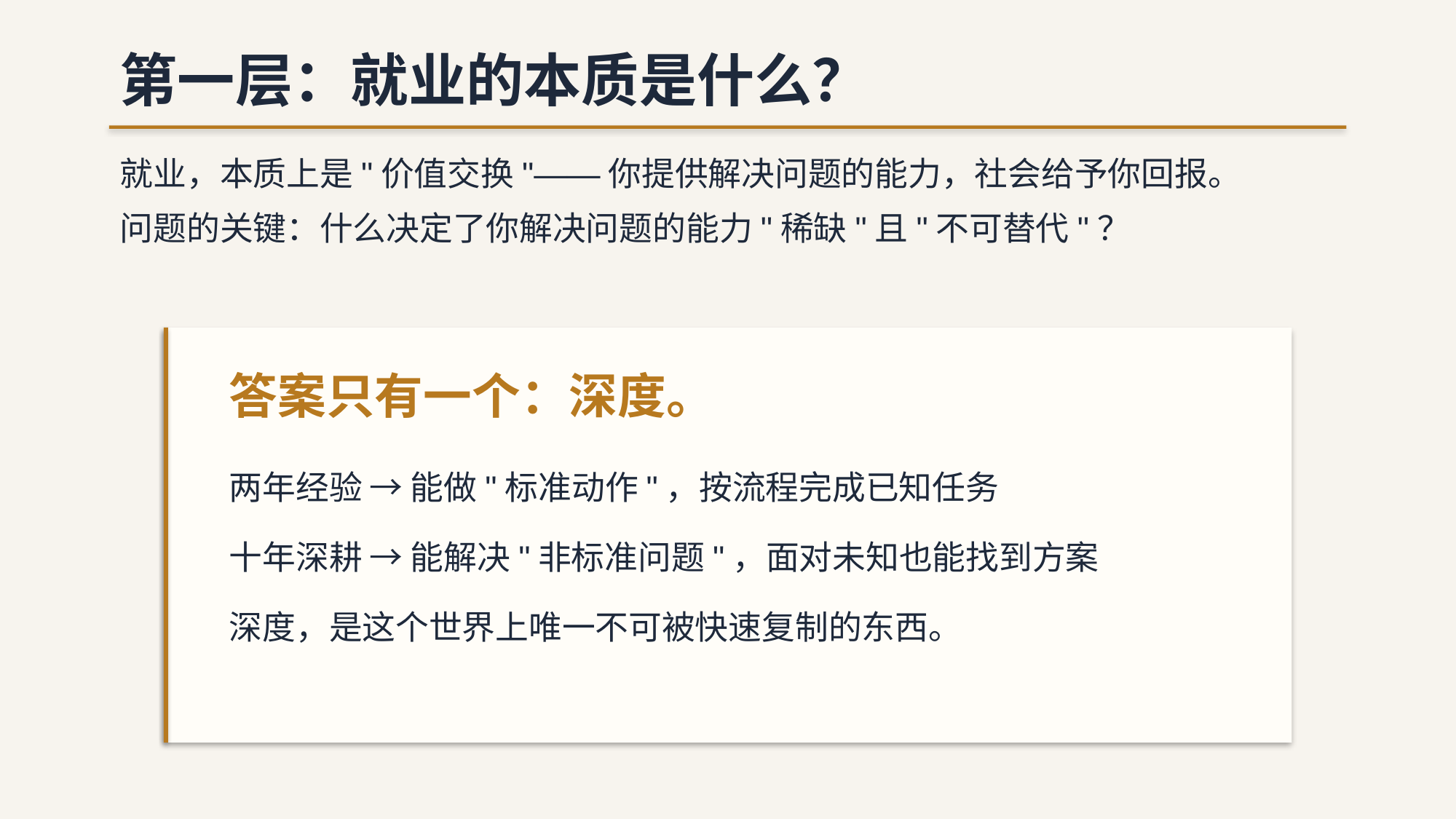

第一层：就业的本质是什么？

就业，本质上是"价值交换"——你提供解决问题的能力，社会给予你回报。
问题的关键：什么决定了你解决问题的能力"稀缺"且"不可替代"？

答案只有一个：深度。
两年经验 → 能做"标准动作"，按流程完成已知任务
十年深耕 → 能解决"非标准问题"，面对未知也能找到方案
深度，是这个世界上唯一不可被快速复制的东西。